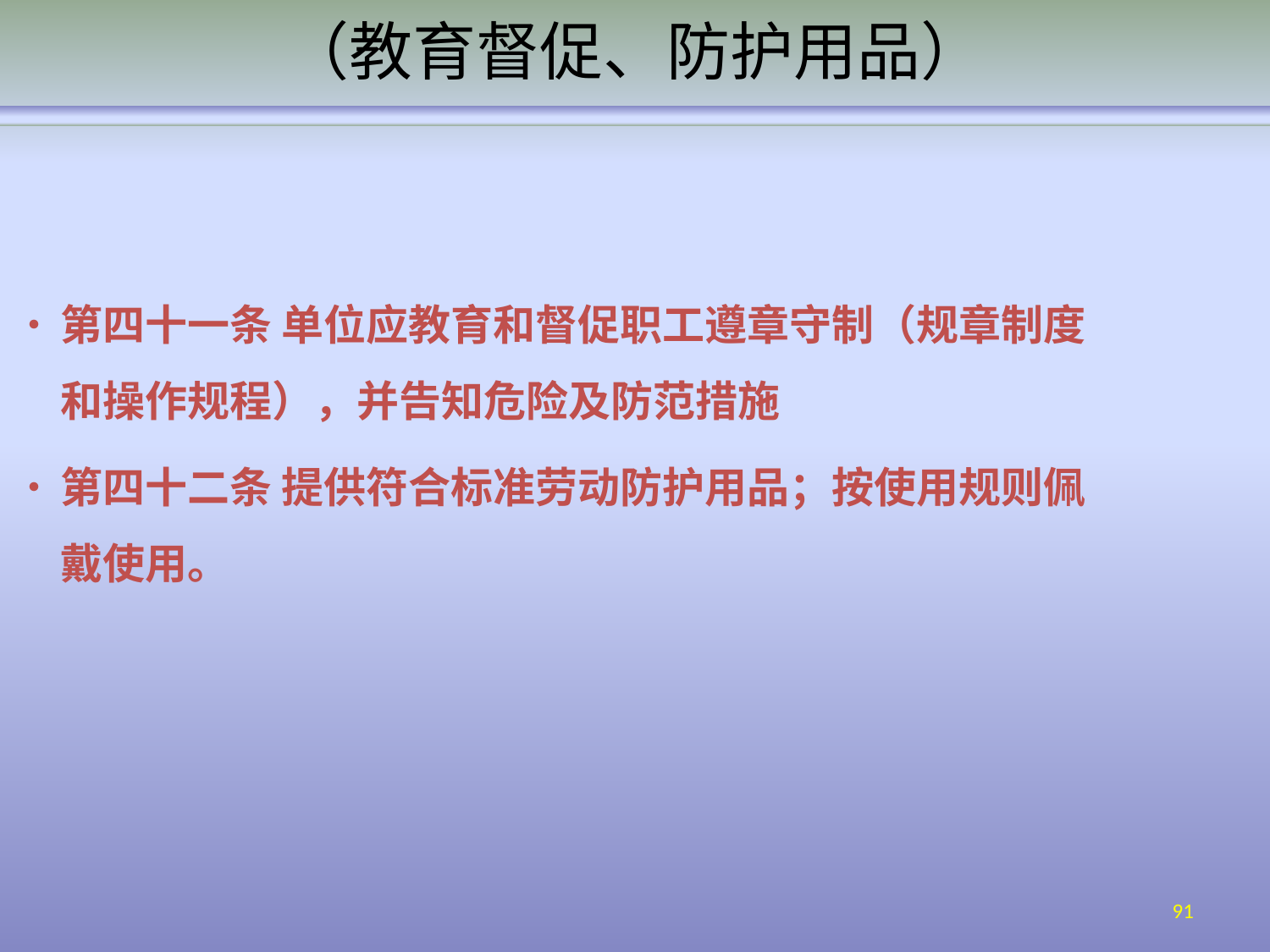

# （教育督促、防护用品）
•	第四十一条 单位应教育和督促职工遵章守制（规章制度 和操作规程），并告知危险及防范措施
•	第四十二条 提供符合标准劳动防护用品；按使用规则佩 戴使用。
91